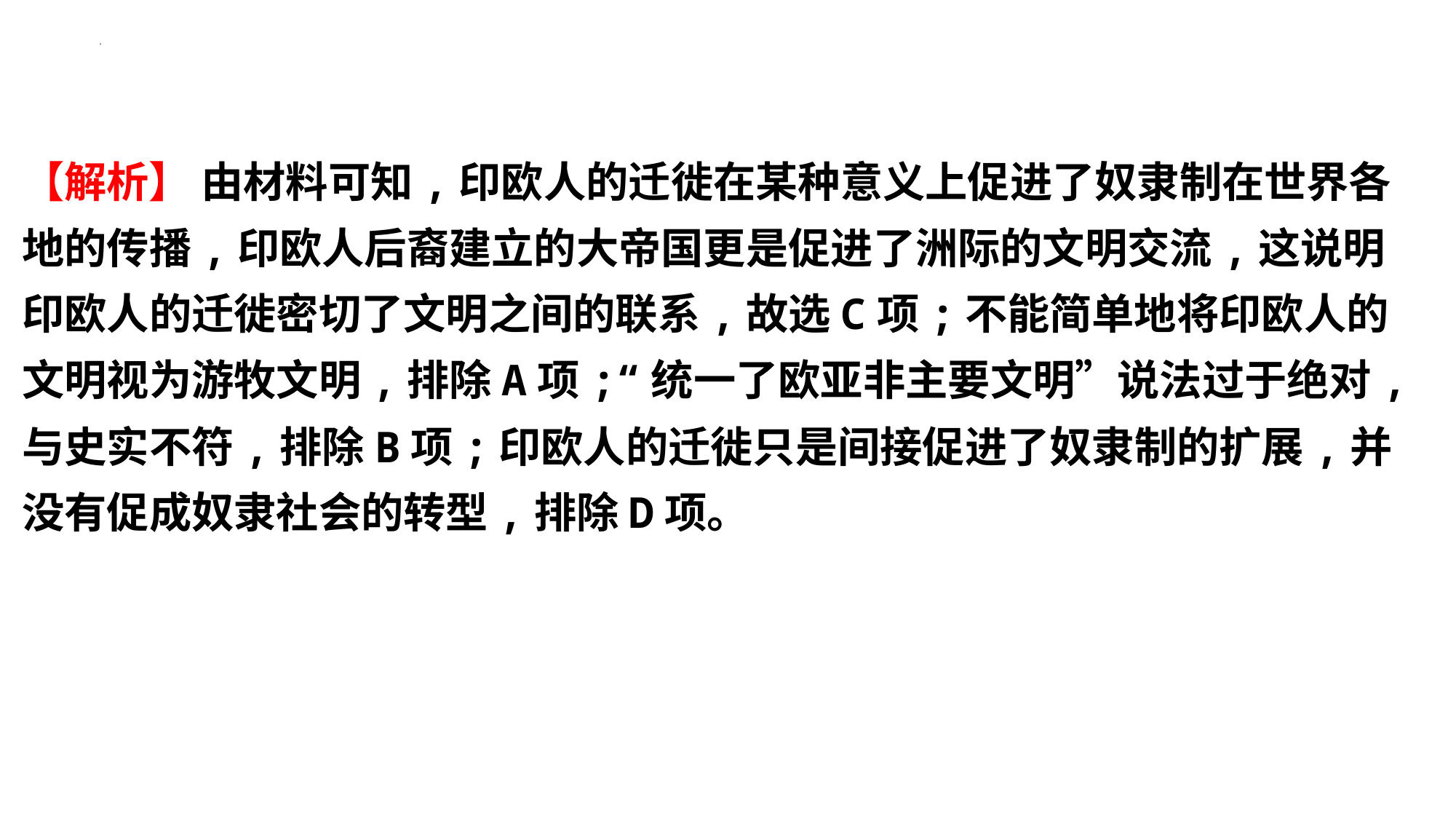

【解析】 由材料可知,印欧人的迁徙在某种意义上促进了奴隶制在世界各地的传播,印欧人后裔建立的大帝国更是促进了洲际的文明交流,这说明印欧人的迁徙密切了文明之间的联系,故选C项;不能简单地将印欧人的文明视为游牧文明,排除A项;“统一了欧亚非主要文明”说法过于绝对,与史实不符,排除B项;印欧人的迁徙只是间接促进了奴隶制的扩展,并没有促成奴隶社会的转型,排除D项。